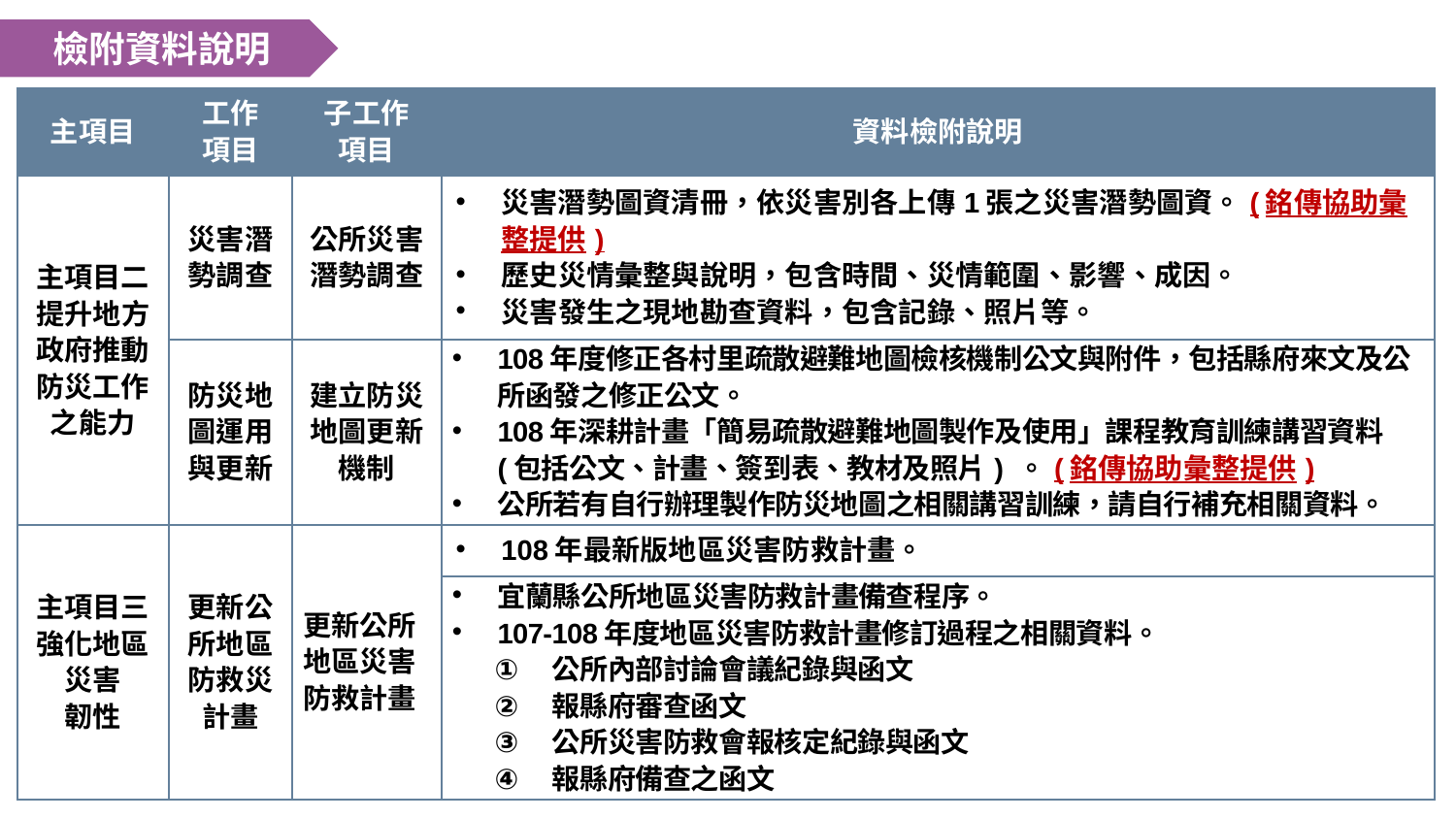

檢附資料說明
| 主項目 | 工作 項目 | 子工作 項目 | 資料檢附說明 |
| --- | --- | --- | --- |
| 主項目二 提升地方政府推動防災工作之能力 | 災害潛勢調查 | 公所災害潛勢調查 | 災害潛勢圖資清冊，依災害別各上傳1張之災害潛勢圖資。(銘傳協助彙整提供) 歷史災情彙整與說明，包含時間、災情範圍、影響、成因。 災害發生之現地勘查資料，包含記錄、照片等。 |
|  | 防災地圖運用與更新 | 建立防災地圖更新機制 | 108年度修正各村里疏散避難地圖檢核機制公文與附件，包括縣府來文及公所函發之修正公文。 108年深耕計畫「簡易疏散避難地圖製作及使用」課程教育訓練講習資料(包括公文、計畫、簽到表、教材及照片) 。(銘傳協助彙整提供) 公所若有自行辦理製作防災地圖之相關講習訓練，請自行補充相關資料。 |
| 主項目三 強化地區災害 韌性 | 更新公所地區防救災計畫 | 更新公所地區災害防救計畫 | 108年最新版地區災害防救計畫。 |
|  |  |  | 宜蘭縣公所地區災害防救計畫備查程序。 107-108年度地區災害防救計畫修訂過程之相關資料。 公所內部討論會議紀錄與函文 報縣府審查函文 公所災害防救會報核定紀錄與函文 報縣府備查之函文 |
28